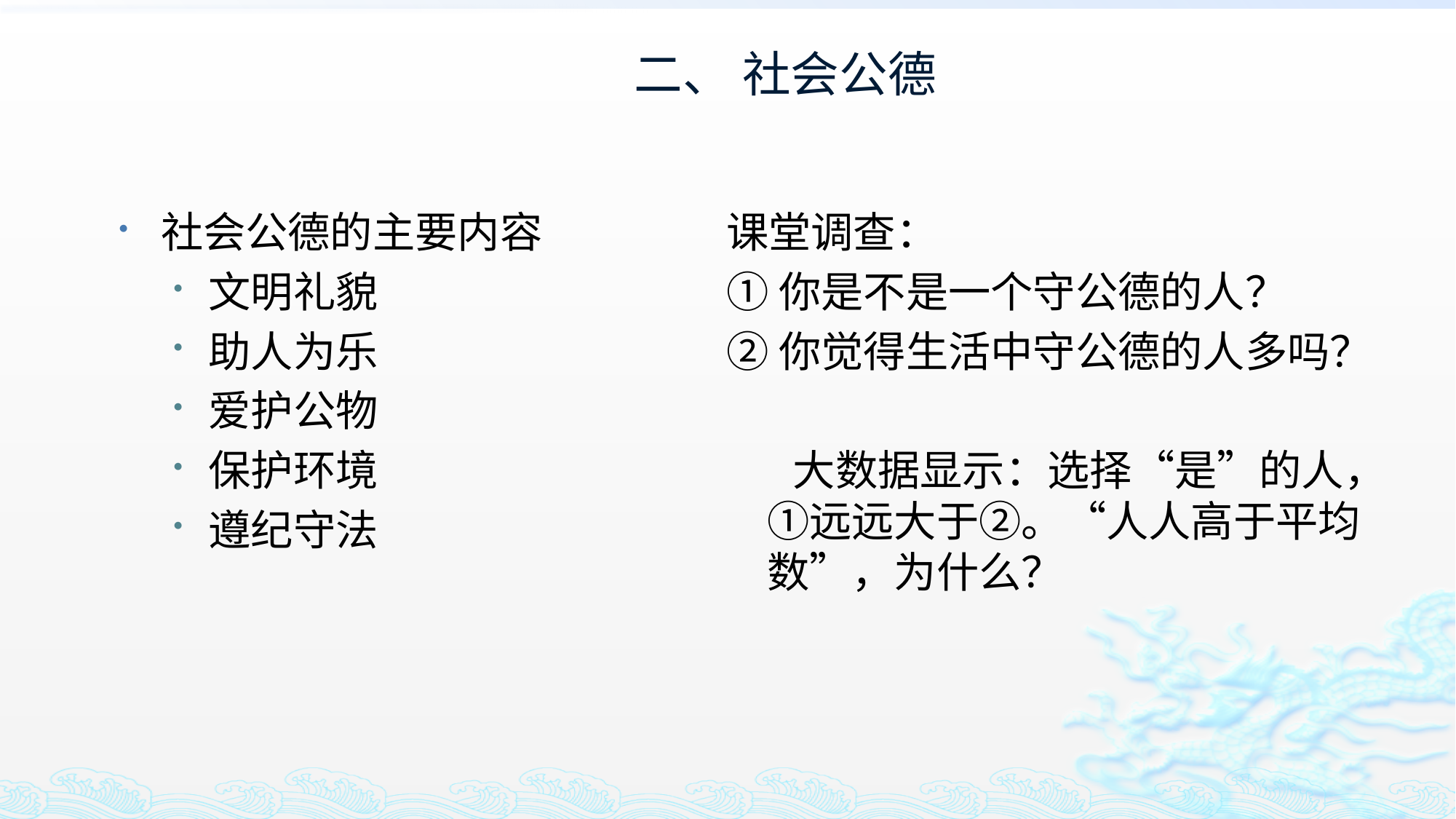

# 二、 社会公德
社会公德的主要内容
文明礼貌
助人为乐
爱护公物
保护环境
遵纪守法

课堂调查：
①你是不是一个守公德的人？
②你觉得生活中守公德的人多吗？

      大数据显示：选择“是”的人，①远远大于②。“人人高于平均数”，为什么？